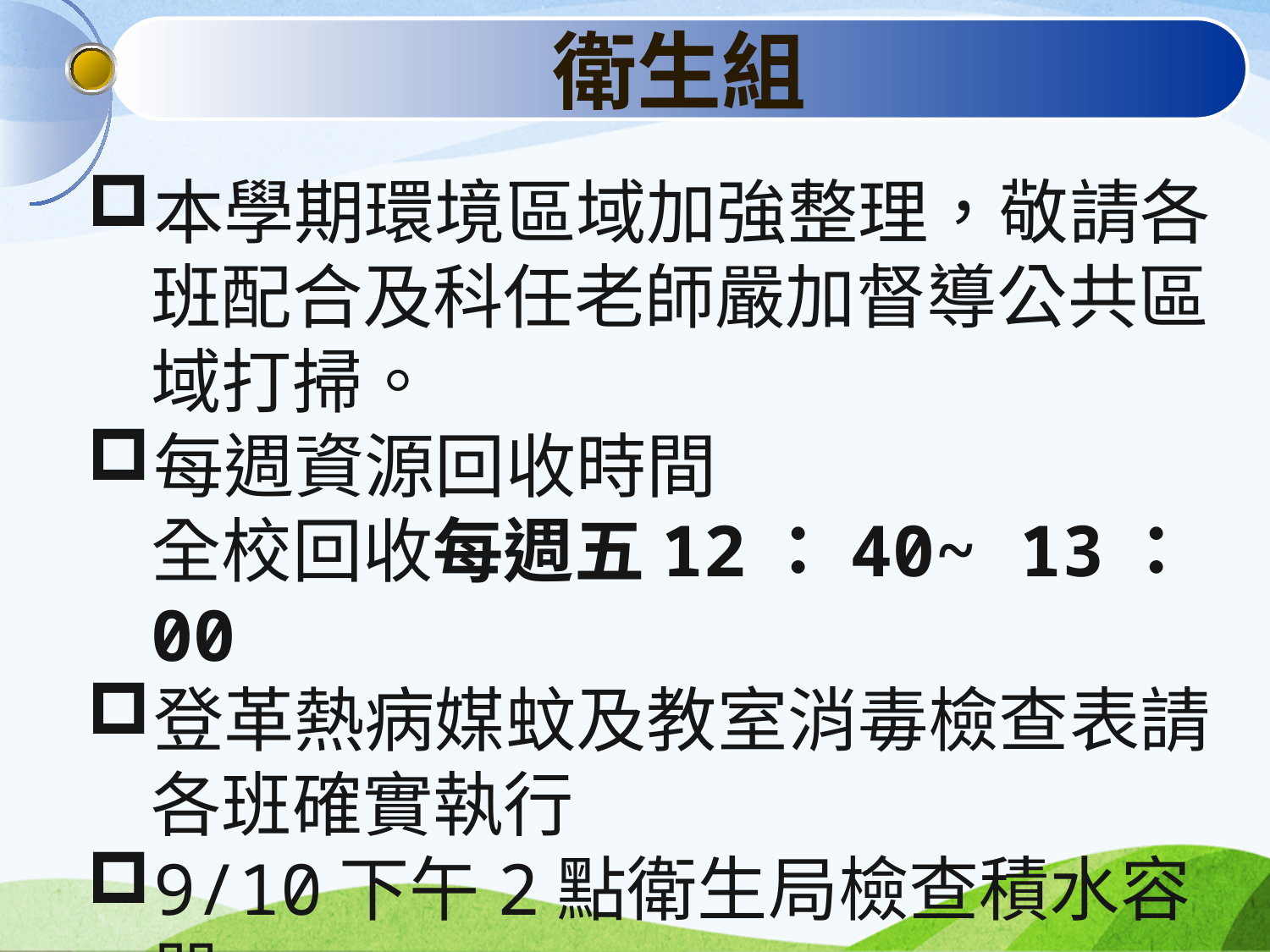

衛生組

本學期環境區域加強整理，敬請各班配合及科任老師嚴加督導公共區域打掃。
每週資源回收時間
全校回收每週五12：40~ 13：00
登革熱病媒蚊及教室消毒檢查表請各班確實執行
9/10下午2點衛生局檢查積水容器